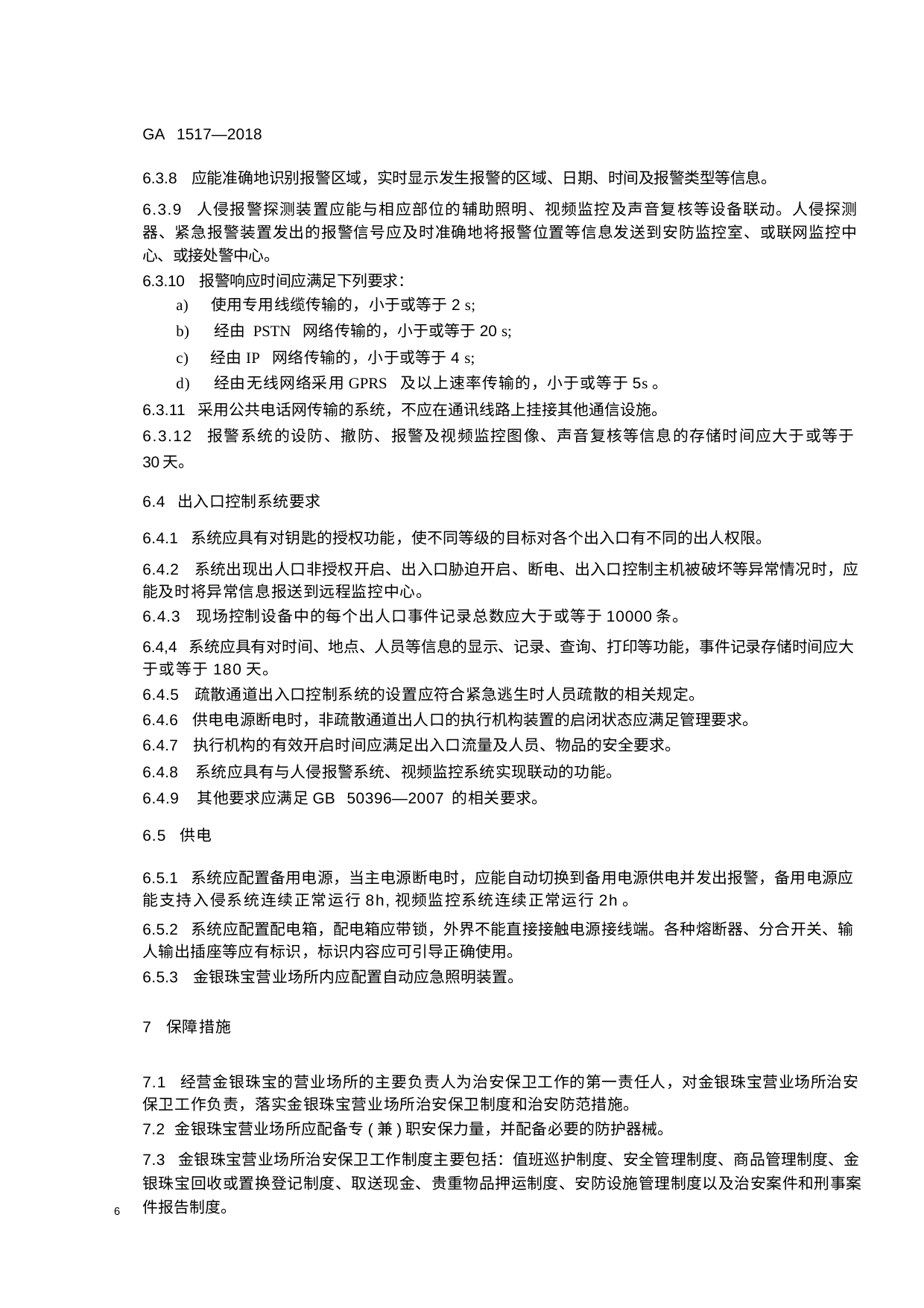

GA  1517—2018

6.3.8 应能准确地识别报警区域，实时显示发生报警的区域、日期、时间及报警类型等信息。
6.3.9 人侵报警探测装置应能与相应部位的辅助照明、视频监控及声音复核等设备联动。人侵探测 器、紧急报警装置发出的报警信号应及时准确地将报警位置等信息发送到安防监控室、或联网监控中 心、或接处警中心。
6.3.10  报警响应时间应满足下列要求：
a)    使用专用线缆传输的，小于或等于2 s;
b)     经由 PSTN  网络传输的，小于或等于20 s;
c)    经由IP  网络传输的，小于或等于4 s;
d)    经由无线网络采用GPRS  及以上速率传输的，小于或等于5s。
6.3.11  采用公共电话网传输的系统，不应在通讯线路上挂接其他通信设施。
6.3.12  报警系统的设防、撤防、报警及视频监控图像、声音复核等信息的存储时间应大于或等于
30天。
6.4 出入口控制系统要求
6.4.1  系统应具有对钥匙的授权功能，使不同等级的目标对各个出入口有不同的出人权限。
6.4.2 系统出现出人口非授权开启、出入口胁迫开启、断电、出入口控制主机被破坏等异常情况时，应 能及时将异常信息报送到远程监控中心。
6.4.3 现场控制设备中的每个出人口事件记录总数应大于或等于10000条。
6.4,4  系统应具有对时间、地点、人员等信息的显示、记录、查询、打印等功能，事件记录存储时间应大 于或等于180天。
6.4.5 疏散通道出入口控制系统的设置应符合紧急逃生时人员疏散的相关规定。
6.4.6 供电电源断电时，非疏散通道出人口的执行机构装置的启闭状态应满足管理要求。
6.4.7 执行机构的有效开启时间应满足出入口流量及人员、物品的安全要求。
6.4.8   系统应具有与人侵报警系统、视频监控系统实现联动的功能。
6.4.9   其他要求应满足GB 50396—2007 的相关要求。
6.5 供电
6.5.1  系统应配置备用电源，当主电源断电时，应能自动切换到备用电源供电并发出报警，备用电源应 能支持入侵系统连续正常运行8h,视频监控系统连续正常运行2h。
6.5.2  系统应配置配电箱，配电箱应带锁，外界不能直接接触电源接线端。各种熔断器、分合开关、输 人输出插座等应有标识，标识内容应可引导正确使用。
6.5.3 金银珠宝营业场所内应配置自动应急照明装置。

7  保障措施

7.1 经营金银珠宝的营业场所的主要负责人为治安保卫工作的第一责任人，对金银珠宝营业场所治安 保卫工作负责，落实金银珠宝营业场所治安保卫制度和治安防范措施。
7.2 金银珠宝营业场所应配备专(兼)职安保力量，并配备必要的防护器械。

7.3 金银珠宝营业场所治安保卫工作制度主要包括：值班巡护制度、安全管理制度、商品管理制度、金 银珠宝回收或置换登记制度、取送现金、贵重物品押运制度、安防设施管理制度以及治安案件和刑事案 件报告制度。

6